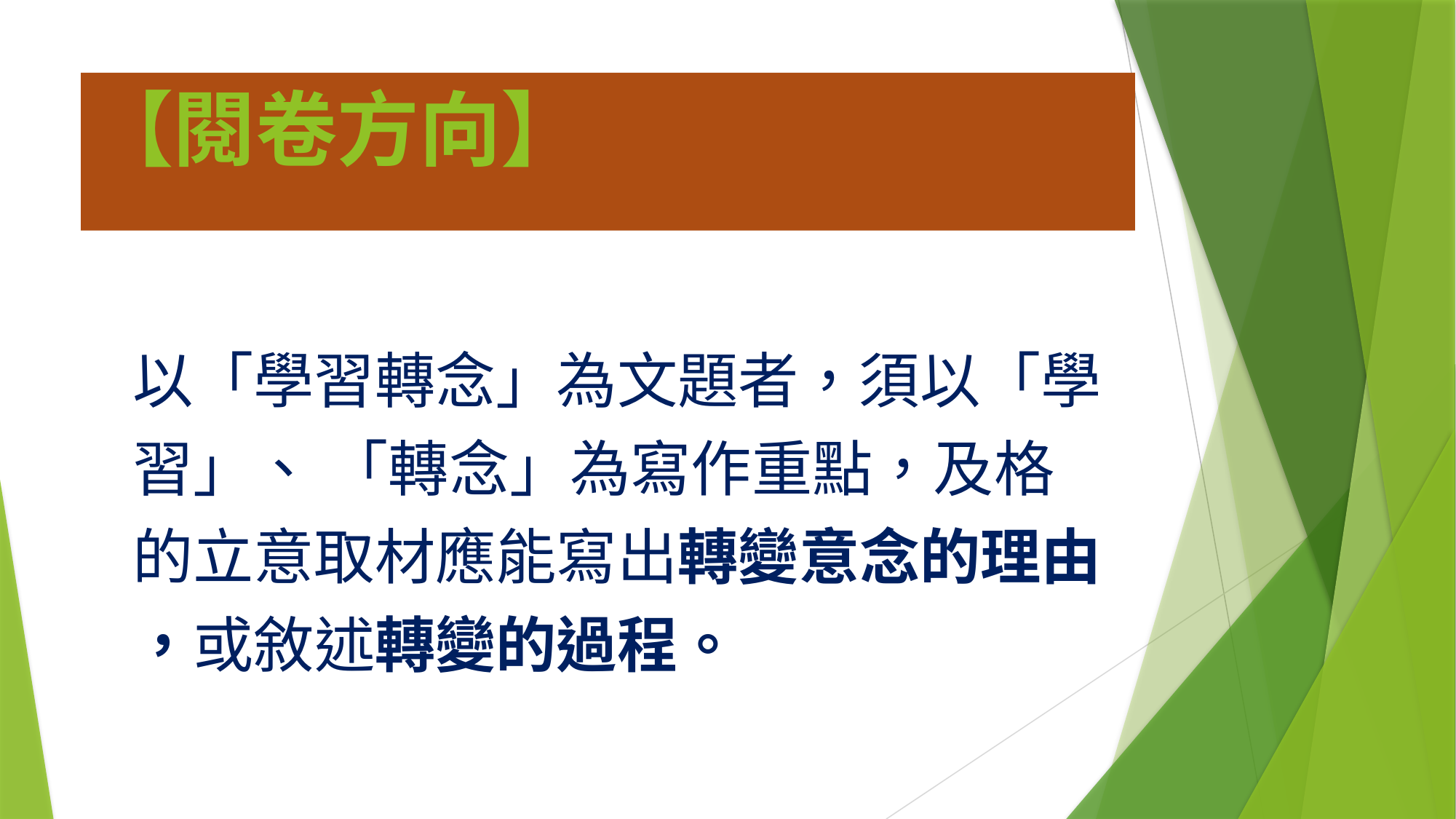

# 【閱卷方向】

以「學習轉念」為文題者，須以「學
習」、 「轉念」為寫作重點，及格
的立意取材應能寫出轉變意念的理由
，或敘述轉變的過程。